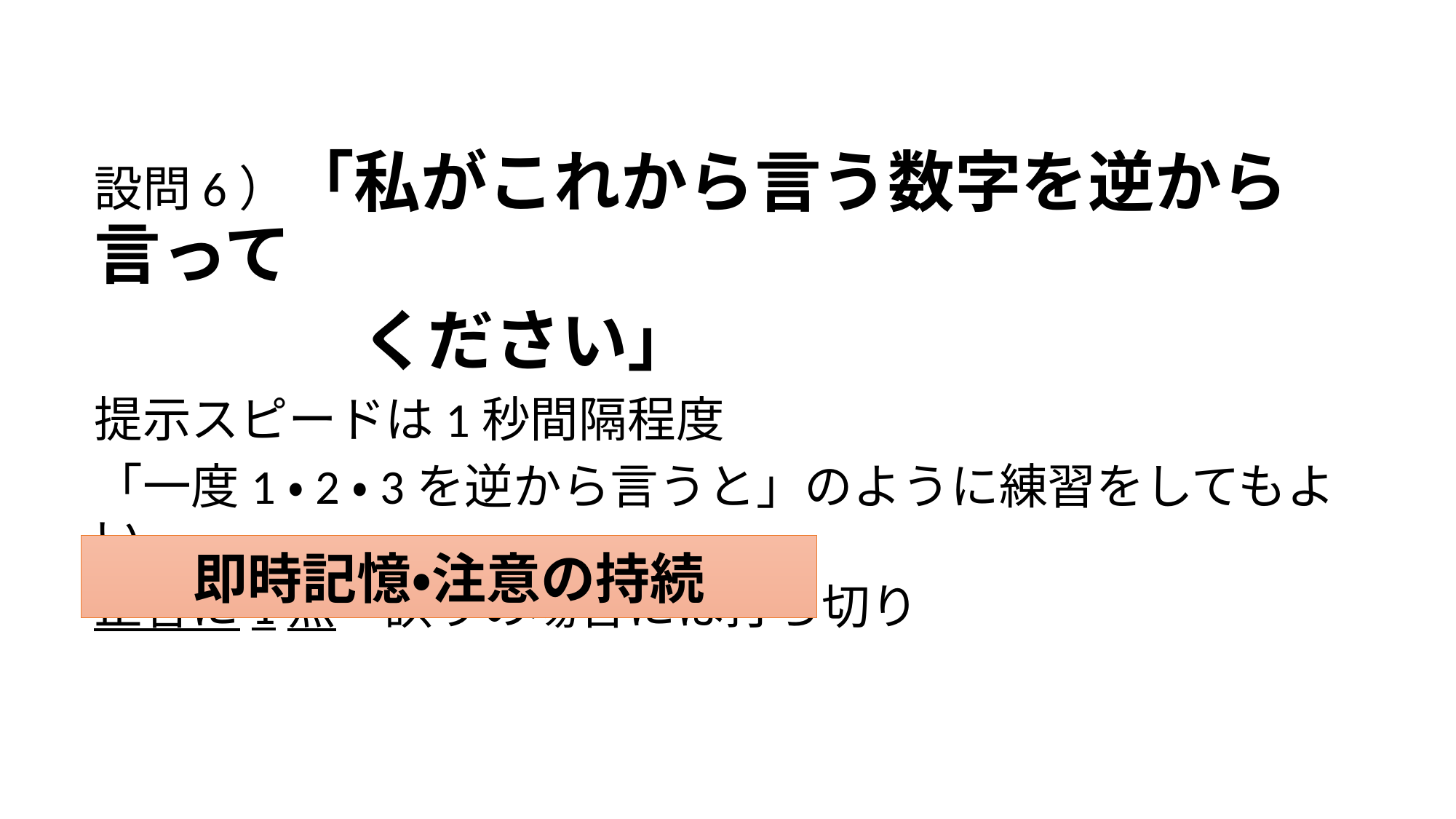

設問6）「私がこれから言う数字を逆から言って
　　　　ください」
提示スピードは1秒間隔程度
「一度1・2・3を逆から言うと」のように練習をしてもよい
正答に1点　誤りの場合には打ち切り

即時記憶・注意の持続